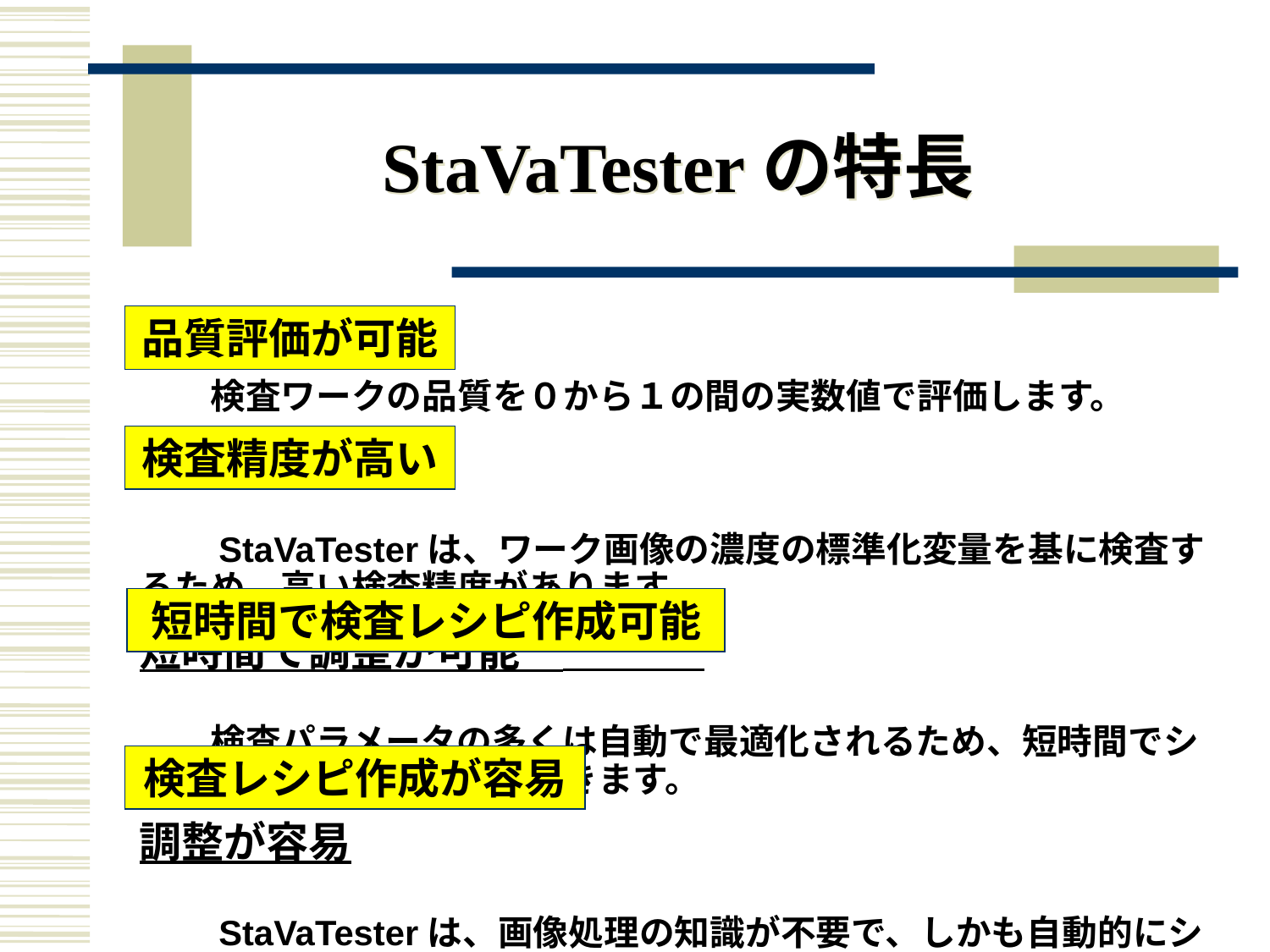

# StaVaTesterの特長
品質評価が可能
品質評価が可能
　　検査ワークの品質を０から１の間の実数値で評価します。
検査精度が高い
　　StaVaTesterは、ワーク画像の濃度の標準化変量を基に検査するため、高い検査精度があります。
短時間で調整が可能
　　検査パラメータの多くは自動で最適化されるため、短時間でシステムを構築することができます。
調整が容易
　　StaVaTesterは、画像処理の知識が不要で、しかも自動的にシステムを構築するためシステム構築が容易です。
検査精度が高い
短時間で検査レシピ作成可能
検査レシピ作成が容易